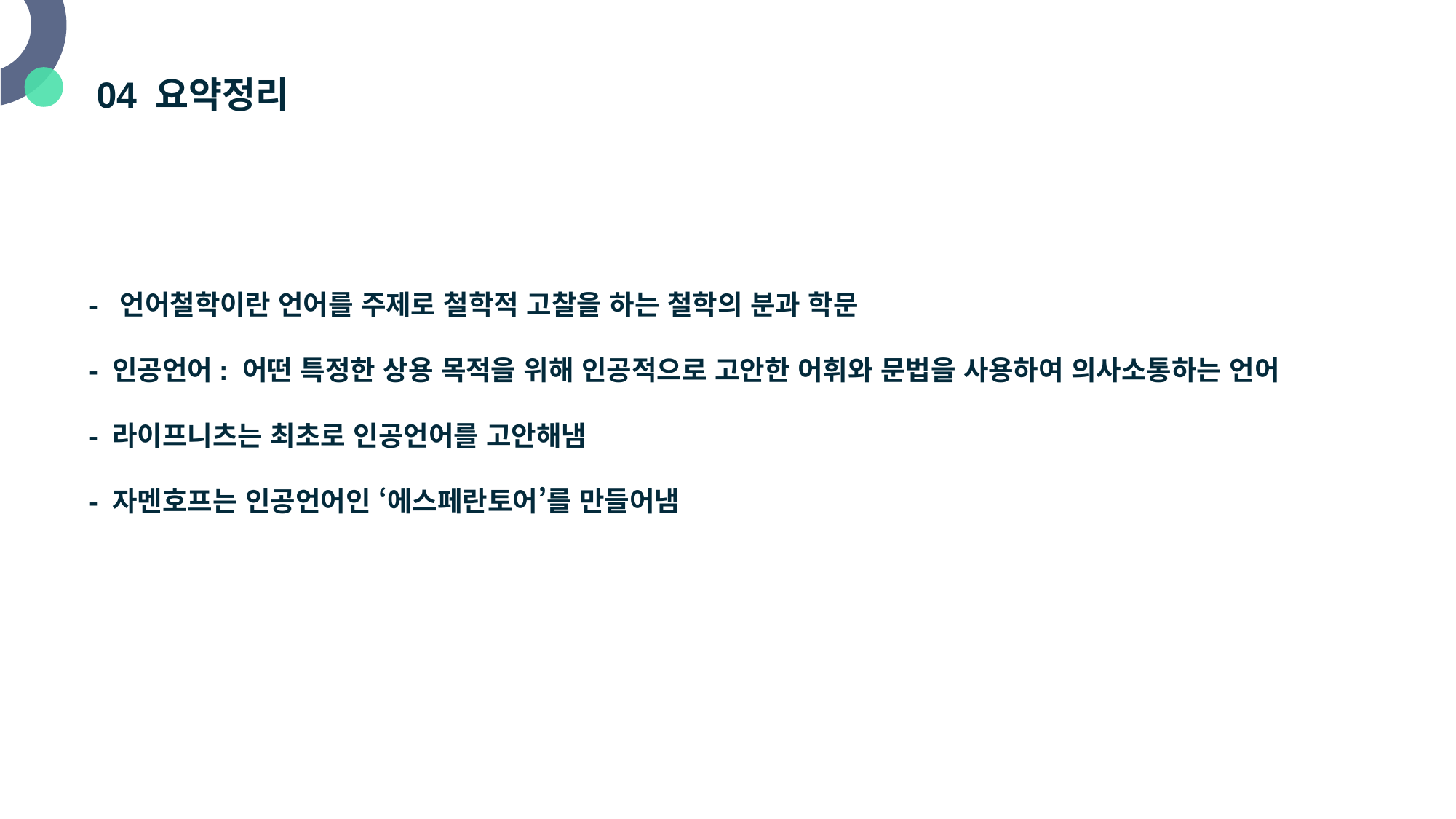

# 04 요약정리
-  언어철학이란 언어를 주제로 철학적 고찰을 하는 철학의 분과 학문

- 인공언어: 어떤 특정한 상용 목적을 위해 인공적으로 고안한 어휘와 문법을 사용하여 의사소통하는 언어

- 라이프니츠는 최초로 인공언어를 고안해냄

- 자멘호프는 인공언어인 ‘에스페란토어’를 만들어냄